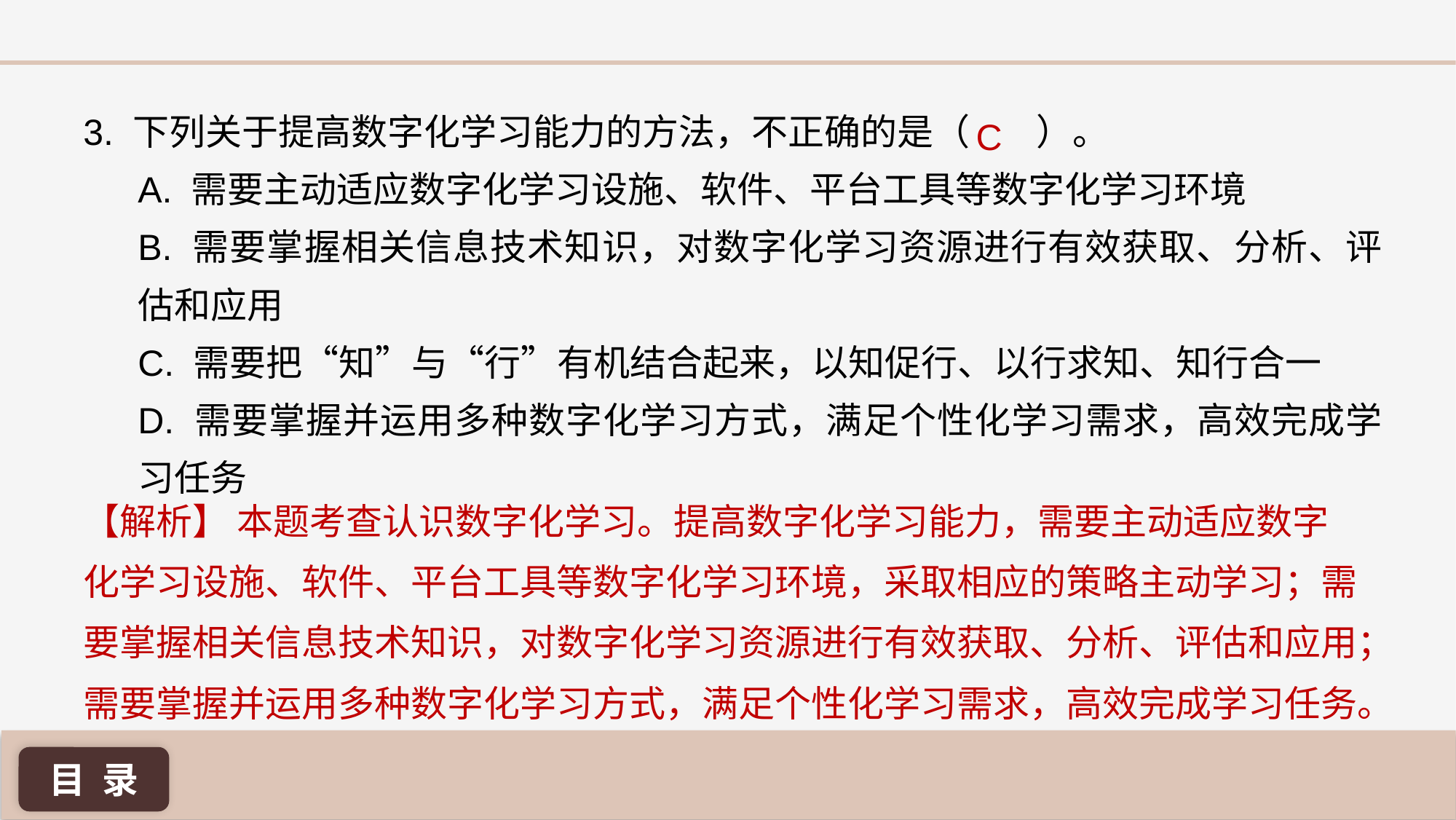

3. 下列关于提高数字化学习能力的方法，不正确的是（	   ）。
A. 需要主动适应数字化学习设施、软件、平台工具等数字化学习环境
B. 需要掌握相关信息技术知识，对数字化学习资源进行有效获取、分析、评估和应用
C. 需要把“知”与“行”有机结合起来，以知促行、以行求知、知行合一
D. 需要掌握并运用多种数字化学习方式，满足个性化学习需求，高效完成学习任务
C
【解析】 本题考查认识数字化学习。提高数字化学习能力，需要主动适应数字化学习设施、软件、平台工具等数字化学习环境，采取相应的策略主动学习；需要掌握相关信息技术知识，对数字化学习资源进行有效获取、分析、评估和应用；需要掌握并运用多种数字化学习方式，满足个性化学习需求，高效完成学习任务。